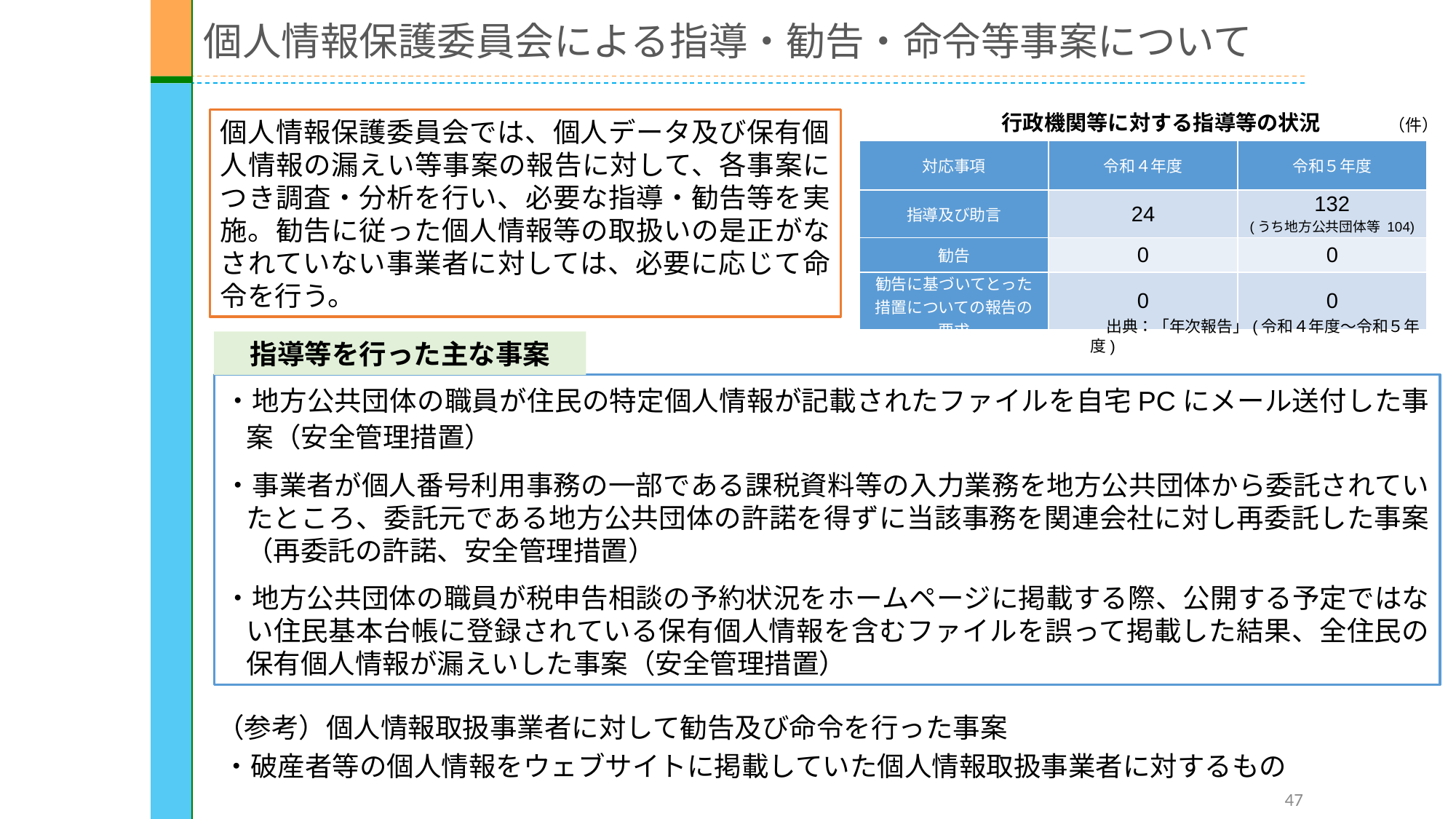

# 個人情報保護委員会による指導・勧告・命令等事案について

行政機関等に対する指導等の状況
（件）
個人情報保護委員会では、個人データ及び保有個人情報の漏えい等事案の報告に対して、各事案につき調査・分析を行い、必要な指導・勧告等を実施。勧告に従った個人情報等の取扱いの是正がなされていない事業者に対しては、必要に応じて命令を行う。
| 対応事項 | 令和４年度 | 令和５年度 |
| --- | --- | --- |
| 指導及び助言 | 24 | 132 (うち地方公共団体等 104) |
| 勧告 | 0 | 0 |
| 勧告に基づいてとった措置についての報告の要求 | 0 | 0 |
　出典：「年次報告」(令和４年度～令和５年度)
指導等を行った主な事案
・地方公共団体の職員が住民の特定個人情報が記載されたファイルを自宅PCにメール送付した事案（安全管理措置）

・事業者が個人番号利用事務の一部である課税資料等の入力業務を地方公共団体から委託されていたところ、委託元である地方公共団体の許諾を得ずに当該事務を関連会社に対し再委託した事案（再委託の許諾、安全管理措置）

・地方公共団体の職員が税申告相談の予約状況をホームページに掲載する際、公開する予定ではない住民基本台帳に登録されている保有個人情報を含むファイルを誤って掲載した結果、全住民の保有個人情報が漏えいした事案（安全管理措置）
（参考）個人情報取扱事業者に対して勧告及び命令を行った事案
・破産者等の個人情報をウェブサイトに掲載していた個人情報取扱事業者に対するもの
47